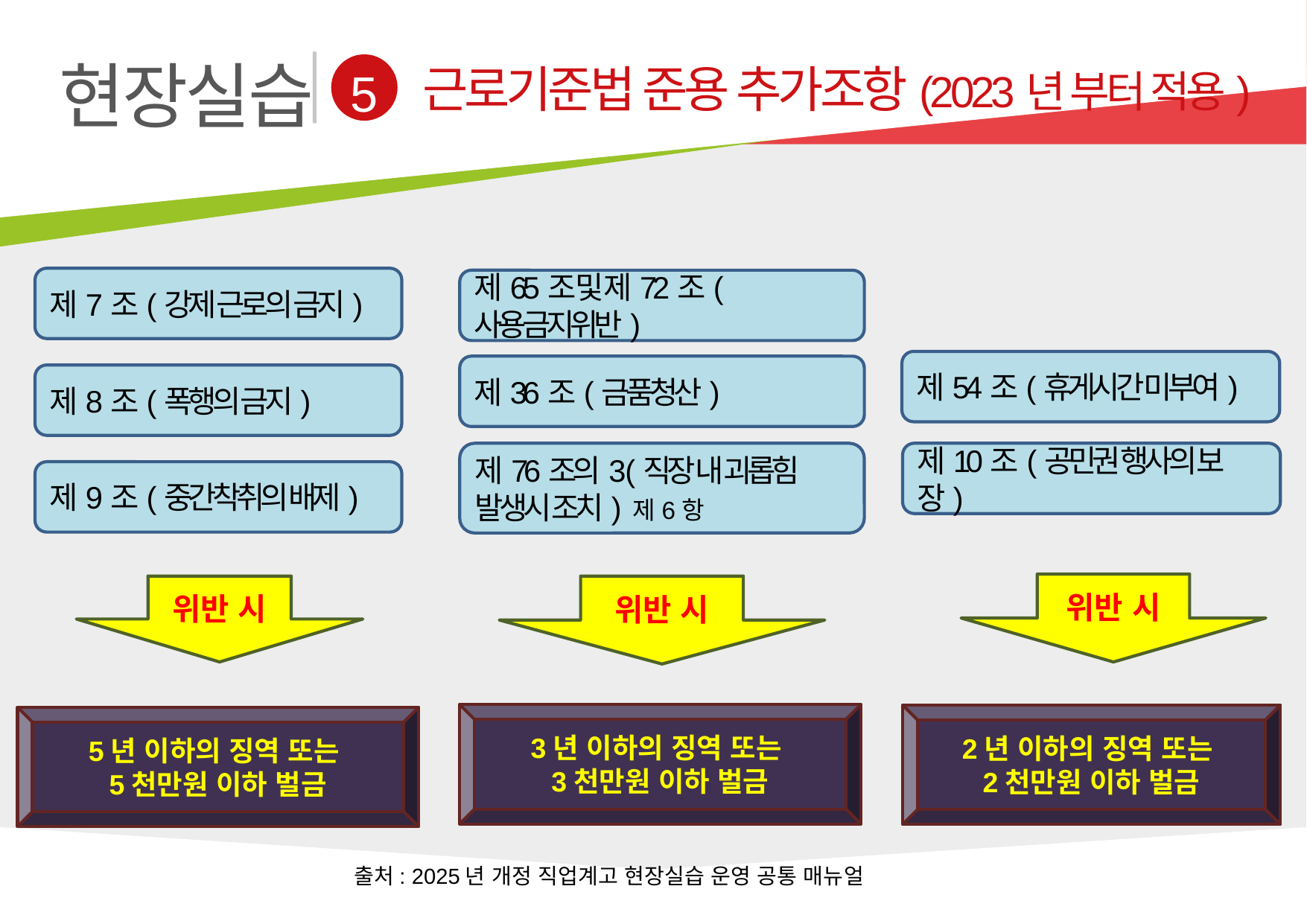

현장실습
근로기준법 준용 추가조항(2023년 부터 적용)
5
제7조(강제 근로의 금지)
제65조 및 제72조(사용금지위반)
제54조(휴게시간 미부여)
제36조(금품청산)
제8조(폭행의 금지)
제76조의3 (직장 내 괴롭힘  발생시 조치) 제6항
제10조(공민권 행사의 보장)
제9조(중간착취의 배제)
위반 시
위반 시
위반 시
3년 이하의 징역 또는
3천만원 이하 벌금
2년 이하의 징역 또는
2천만원 이하 벌금
5년 이하의 징역 또는
5천만원 이하 벌금
출처: 2025년 개정 직업계고 현장실습 운영 공통 매뉴얼